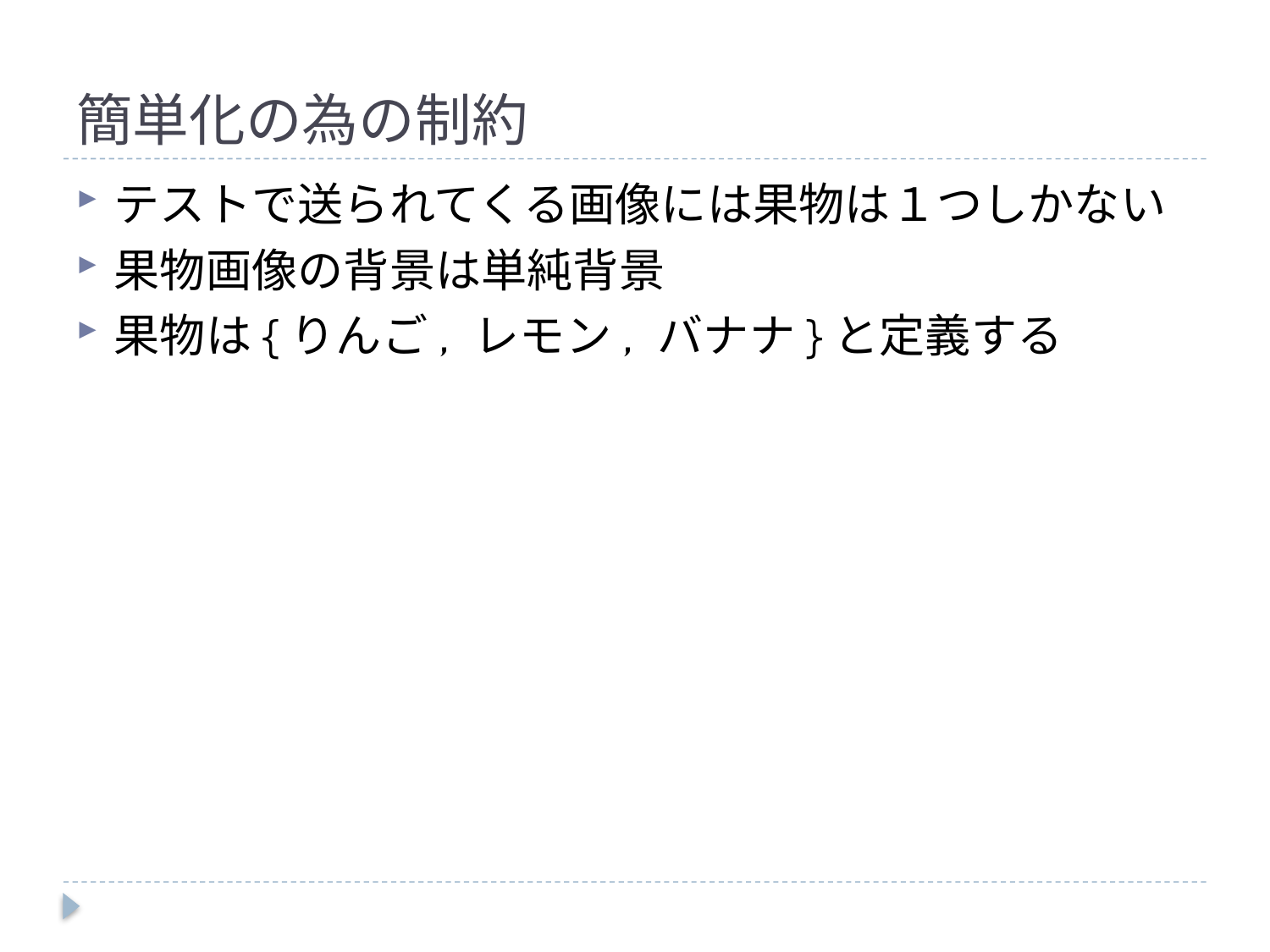

# 簡単化の為の制約
テストで送られてくる画像には果物は１つしかない
果物画像の背景は単純背景
果物は{りんご, レモン, バナナ}と定義する